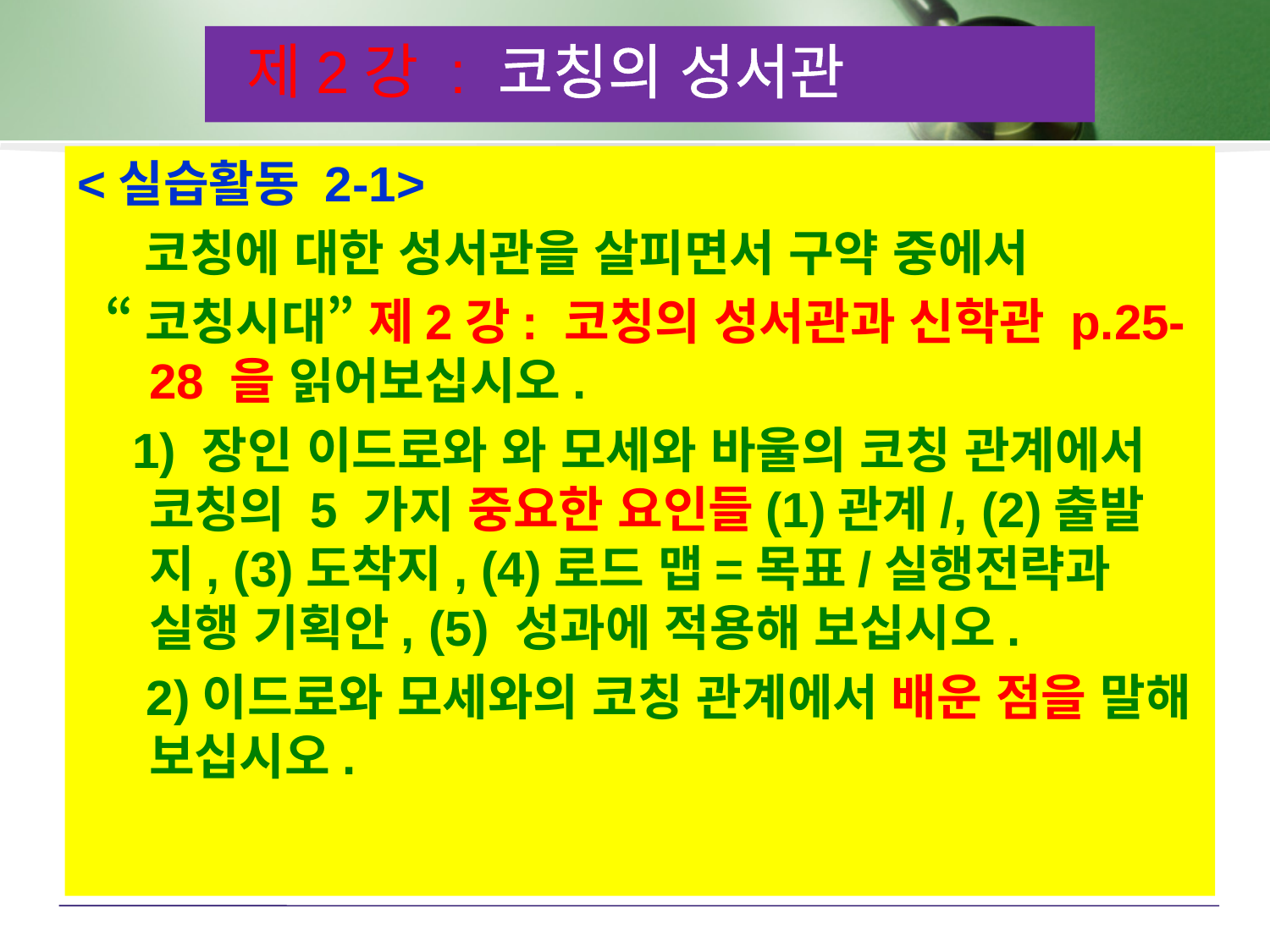

제2강 : 코칭의 성서관
<실습활동 2-1>
    코칭에 대한 성서관을 살피면서 구약 중에서
  “코칭시대” 제2강: 코칭의 성서관과 신학관 p.25-28 을 읽어보십시오.
    1) 장인 이드로와 와 모세와 바울의 코칭 관계에서 코칭의 5 가지 중요한 요인들(1)관계/, (2)출발지, (3)도착지, (4)로드 맵=목표/실행전략과 실행 기획안, (5) 성과에 적용해 보십시오.
     2)이드로와 모세와의 코칭 관계에서 배운 점을 말해 보십시오.